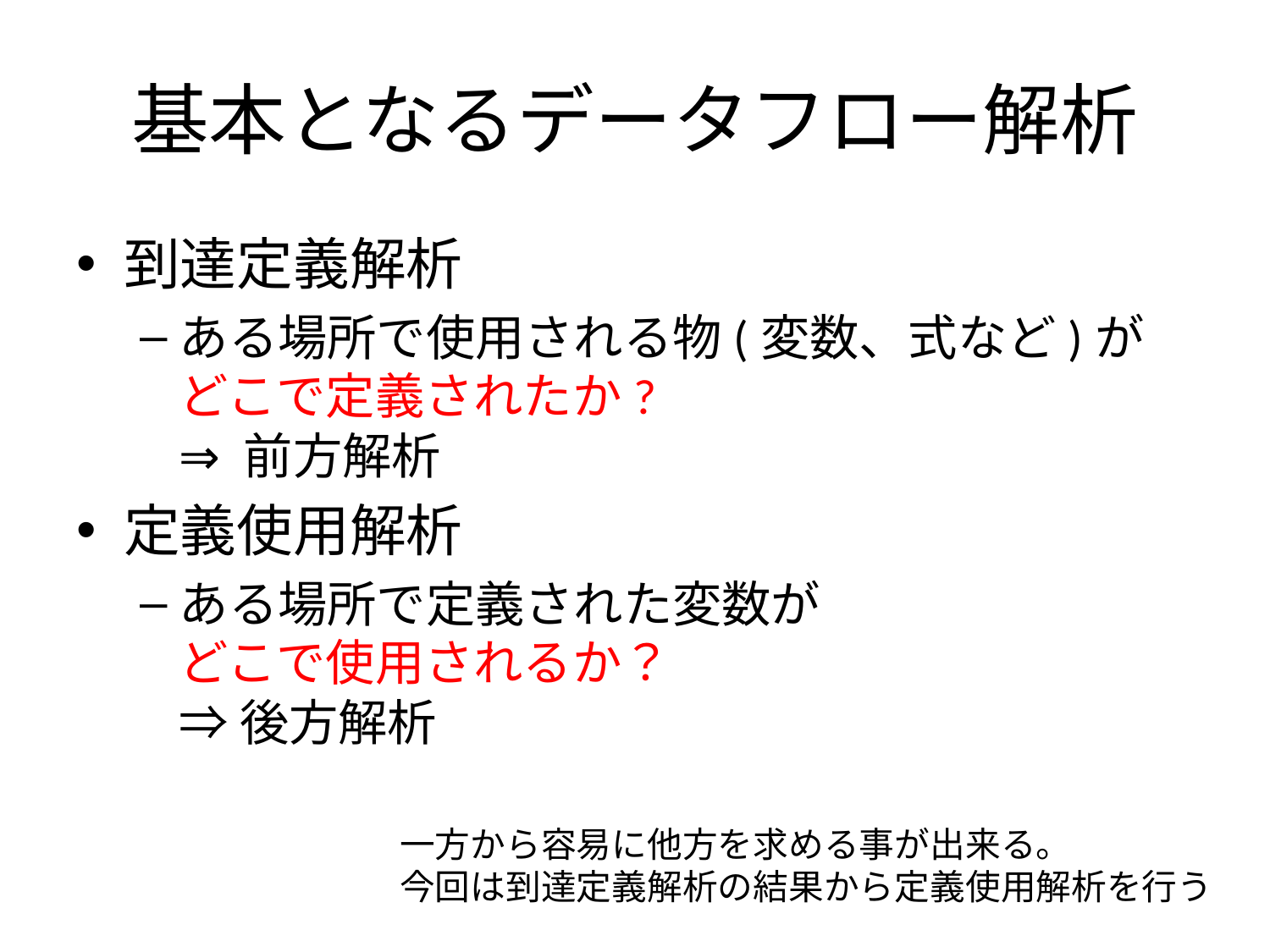

# 基本となるデータフロー解析
到達定義解析
ある場所で使用される物(変数、式など)が
どこで定義されたか?
⇒ 前方解析
定義使用解析
ある場所で定義された変数が
どこで使用されるか？
⇒ 後方解析
一方から容易に他方を求める事が出来る。
今回は到達定義解析の結果から定義使用解析を行う